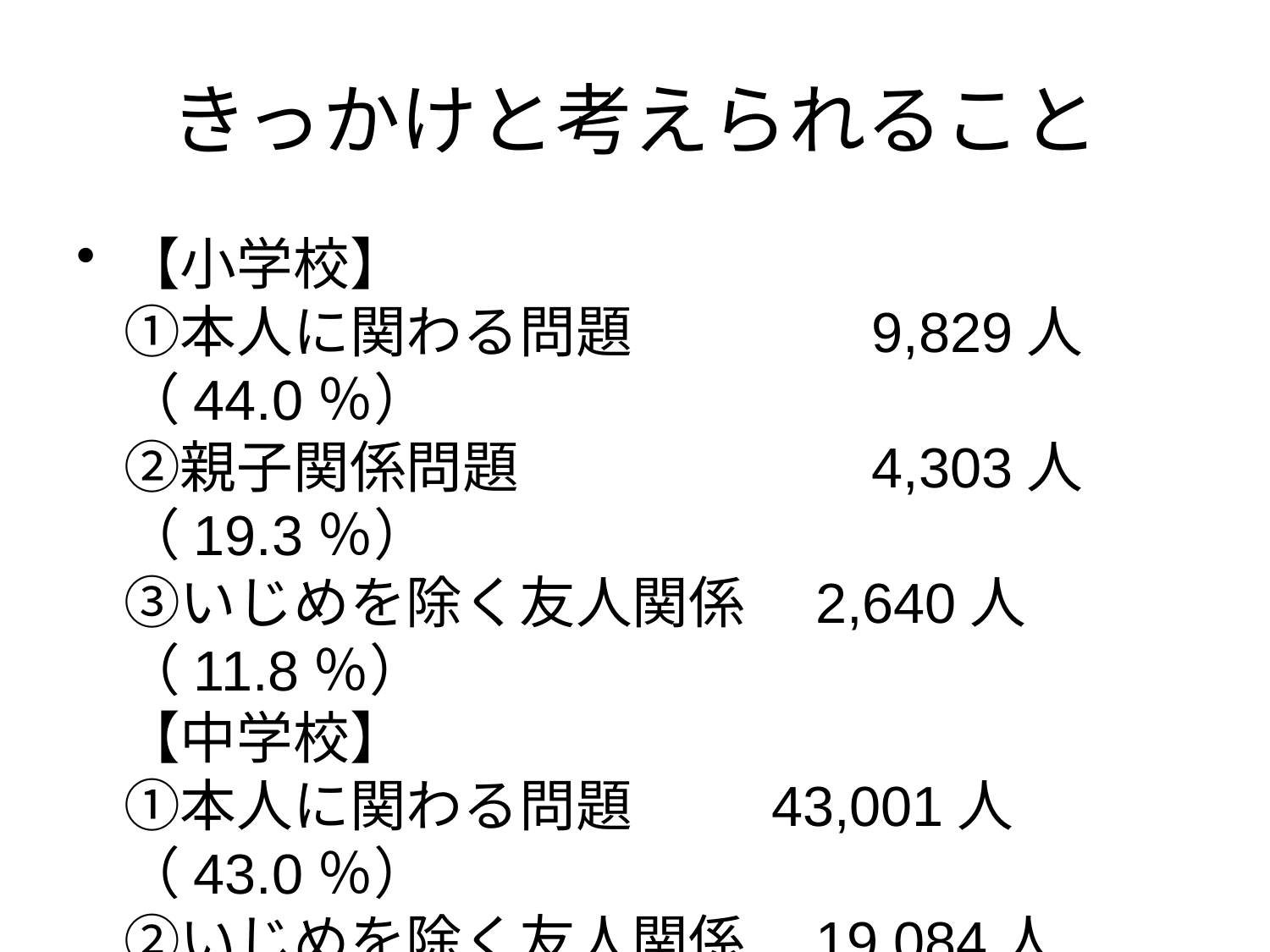

# きっかけと考えられること
【小学校】
①本人に関わる問題　　　　9,829人（44.0％）
②親子関係問題　　　　　　4,303人（19.3％）
③いじめを除く友人関係　2,640人（11.8％）
【中学校】
①本人に関わる問題 　　43,001人（43.0％）
②いじめを除く友人関係　19,084人（19.1％）
③学業の不振　　　　　　　11,041人（11.0％）